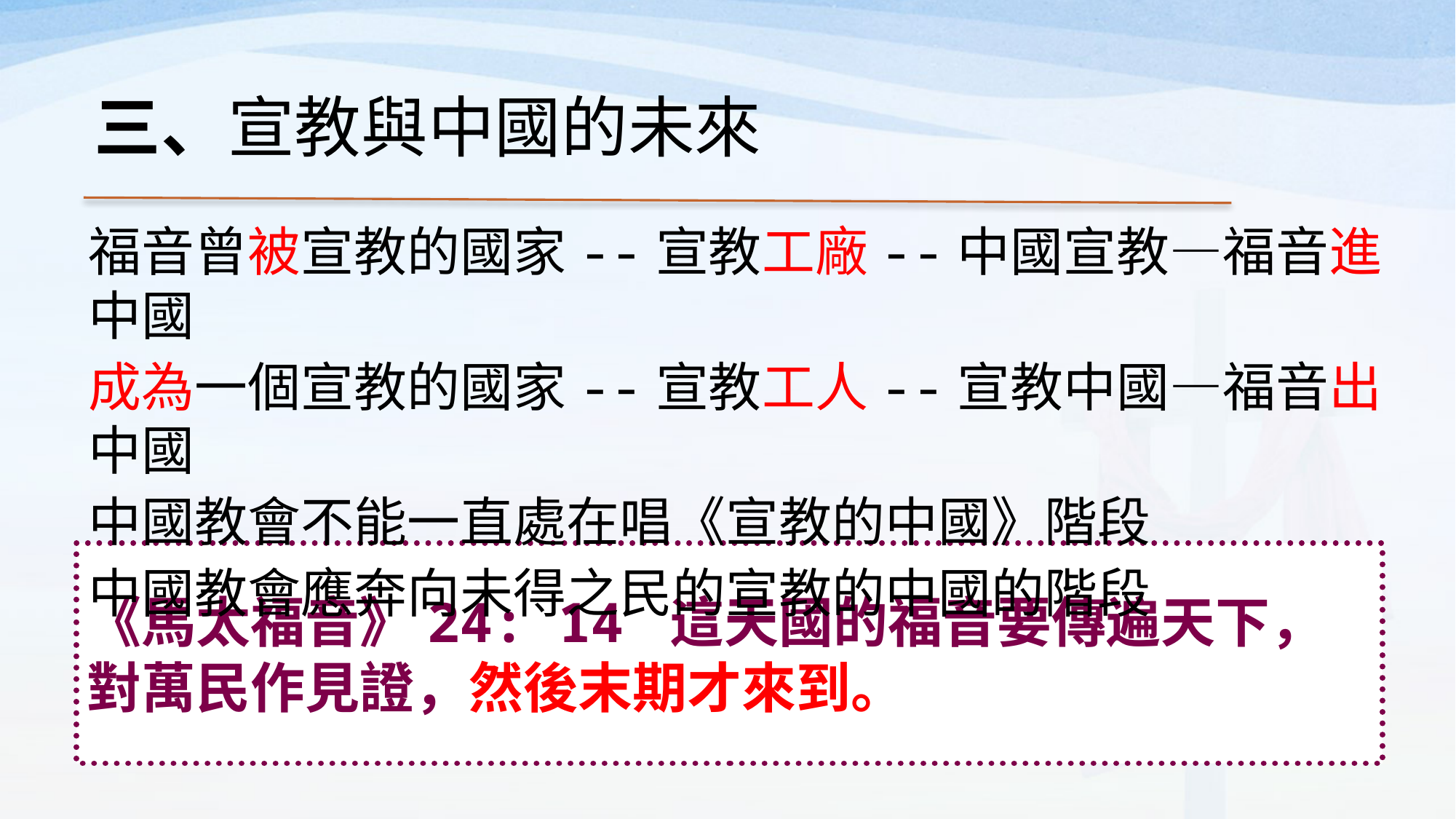

三、宣教與中國的未來

福音曾被宣教的國家--宣教工廠--中國宣教—福音進中國
成為一個宣教的國家--宣教工人--宣教中國—福音出中國
中國教會不能一直處在唱《宣教的中國》階段
中國教會應奔向未得之民的宣教的中國的階段

《馬太福音》24: 14 這天國的福音要傳遍天下，對萬民作見證，然後末期才來到。